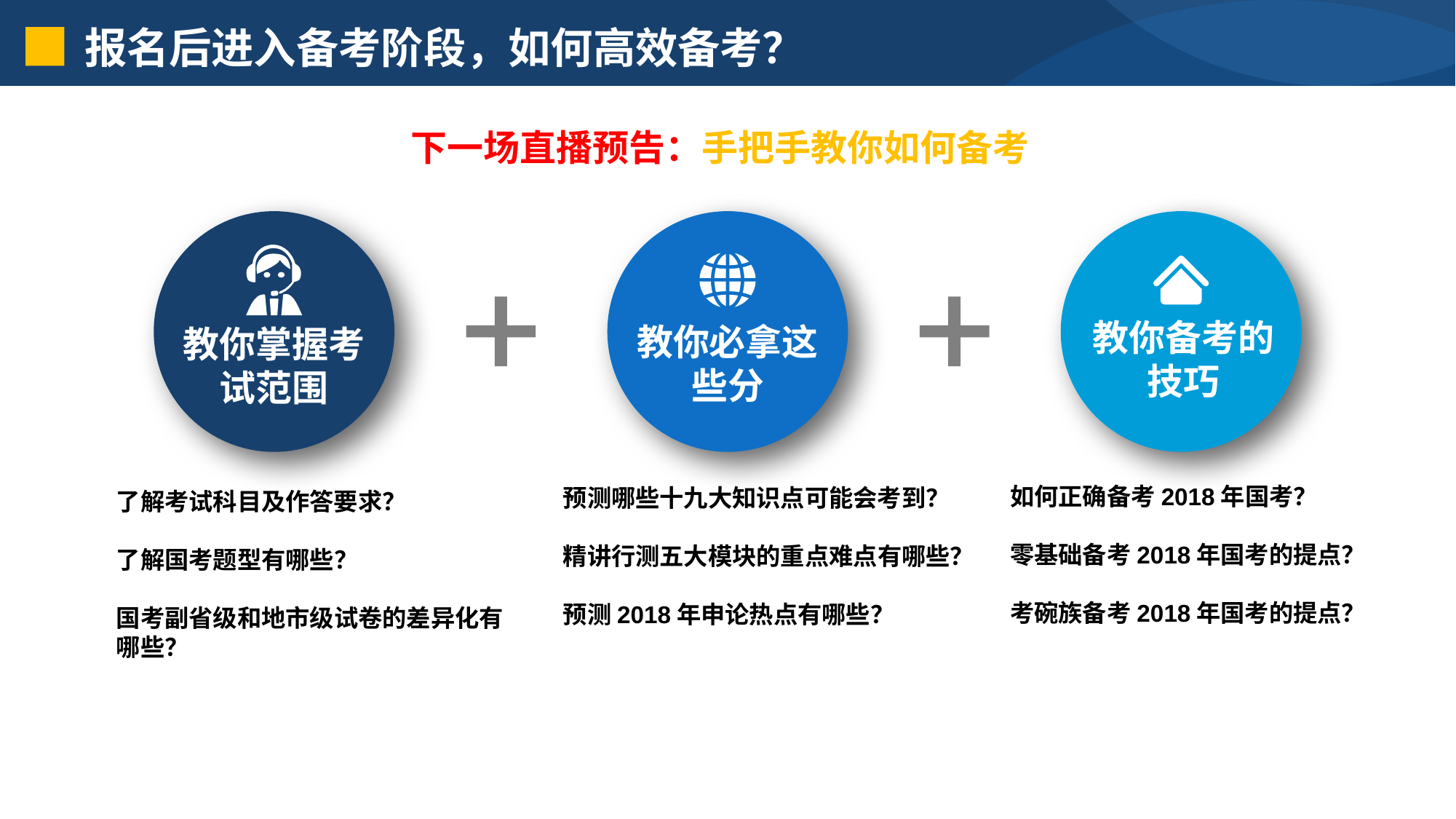

报名后进入备考阶段，如何高效备考？

下一场直播预告：手把手教你如何备考

教你备考的技巧
教你必拿这些分
教你掌握考试范围
如何正确备考2018年国考？

零基础备考2018年国考的提点？

考碗族备考2018年国考的提点？

预测哪些十九大知识点可能会考到？

精讲行测五大模块的重点难点有哪些？

预测2018年申论热点有哪些？

了解考试科目及作答要求？

了解国考题型有哪些？

国考副省级和地市级试卷的差异化有哪些？